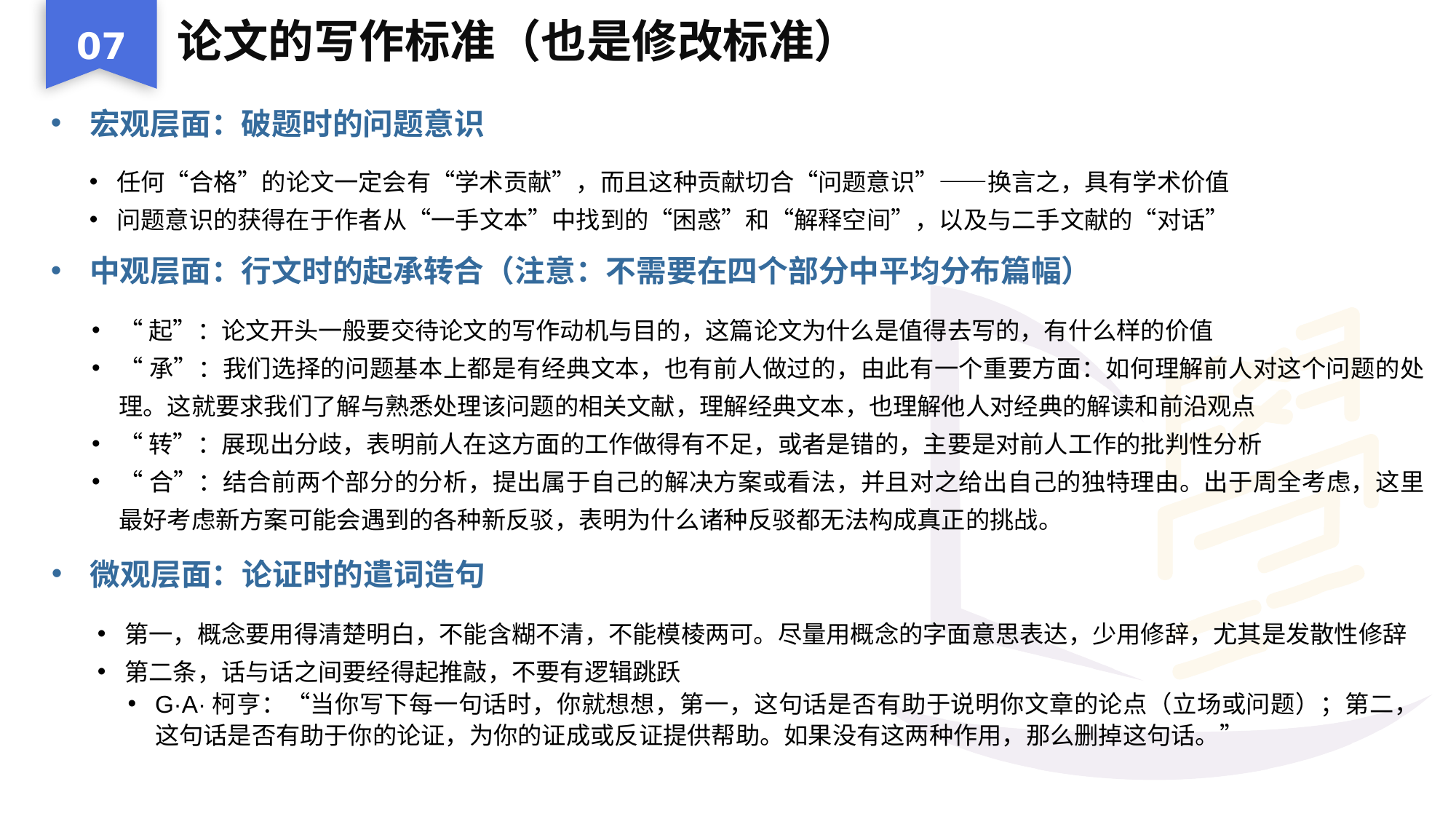

07
论文的写作标准（也是修改标准）
宏观层面：破题时的问题意识
任何“合格”的论文一定会有“学术贡献”，而且这种贡献切合“问题意识”——换言之，具有学术价值
问题意识的获得在于作者从“一手文本”中找到的“困惑”和“解释空间”，以及与二手文献的“对话”
中观层面：行文时的起承转合（注意：不需要在四个部分中平均分布篇幅）
“起”：论文开头一般要交待论文的写作动机与目的，这篇论文为什么是值得去写的，有什么样的价值
“承”：我们选择的问题基本上都是有经典文本，也有前人做过的，由此有一个重要方面：如何理解前人对这个问题的处理。这就要求我们了解与熟悉处理该问题的相关文献，理解经典文本，也理解他人对经典的解读和前沿观点
“转”：展现出分歧，表明前人在这方面的工作做得有不足，或者是错的，主要是对前人工作的批判性分析
“合”：结合前两个部分的分析，提出属于自己的解决方案或看法，并且对之给出自己的独特理由。出于周全考虑，这里最好考虑新方案可能会遇到的各种新反驳，表明为什么诸种反驳都无法构成真正的挑战。
微观层面：论证时的遣词造句
第一，概念要用得清楚明白，不能含糊不清，不能模棱两可。尽量用概念的字面意思表达，少用修辞，尤其是发散性修辞
第二条，话与话之间要经得起推敲，不要有逻辑跳跃
G·A·柯亨：“当你写下每一句话时，你就想想，第一，这句话是否有助于说明你文章的论点（立场或问题）；第二，这句话是否有助于你的论证，为你的证成或反证提供帮助。如果没有这两种作用，那么删掉这句话。”